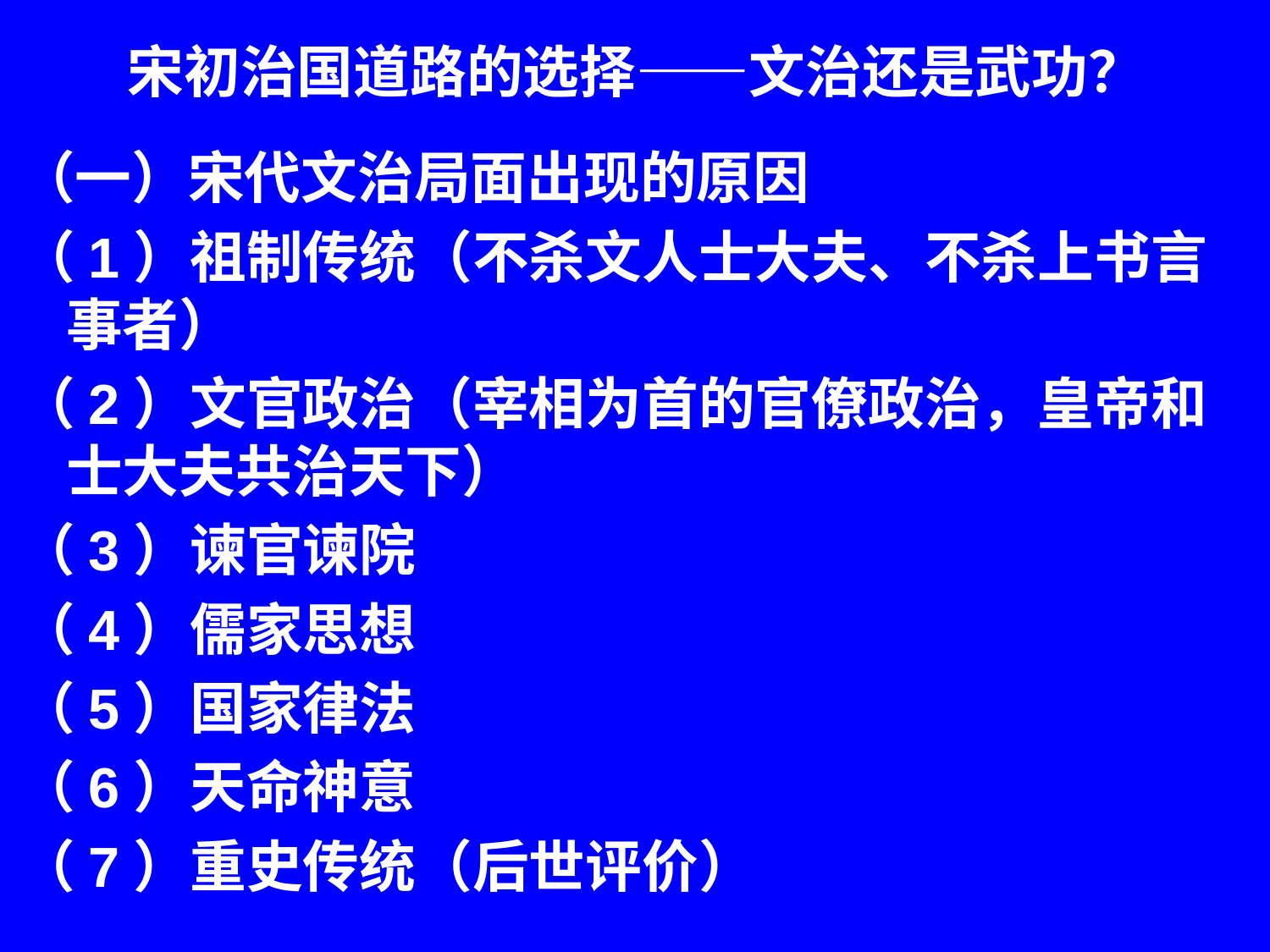

# 宋初治国道路的选择——文治还是武功？
（一）宋代文治局面出现的原因
（1）祖制传统（不杀文人士大夫、不杀上书言事者）
（2）文官政治（宰相为首的官僚政治，皇帝和士大夫共治天下）
（3）谏官谏院
（4）儒家思想
（5）国家律法
（6）天命神意
（7）重史传统（后世评价）